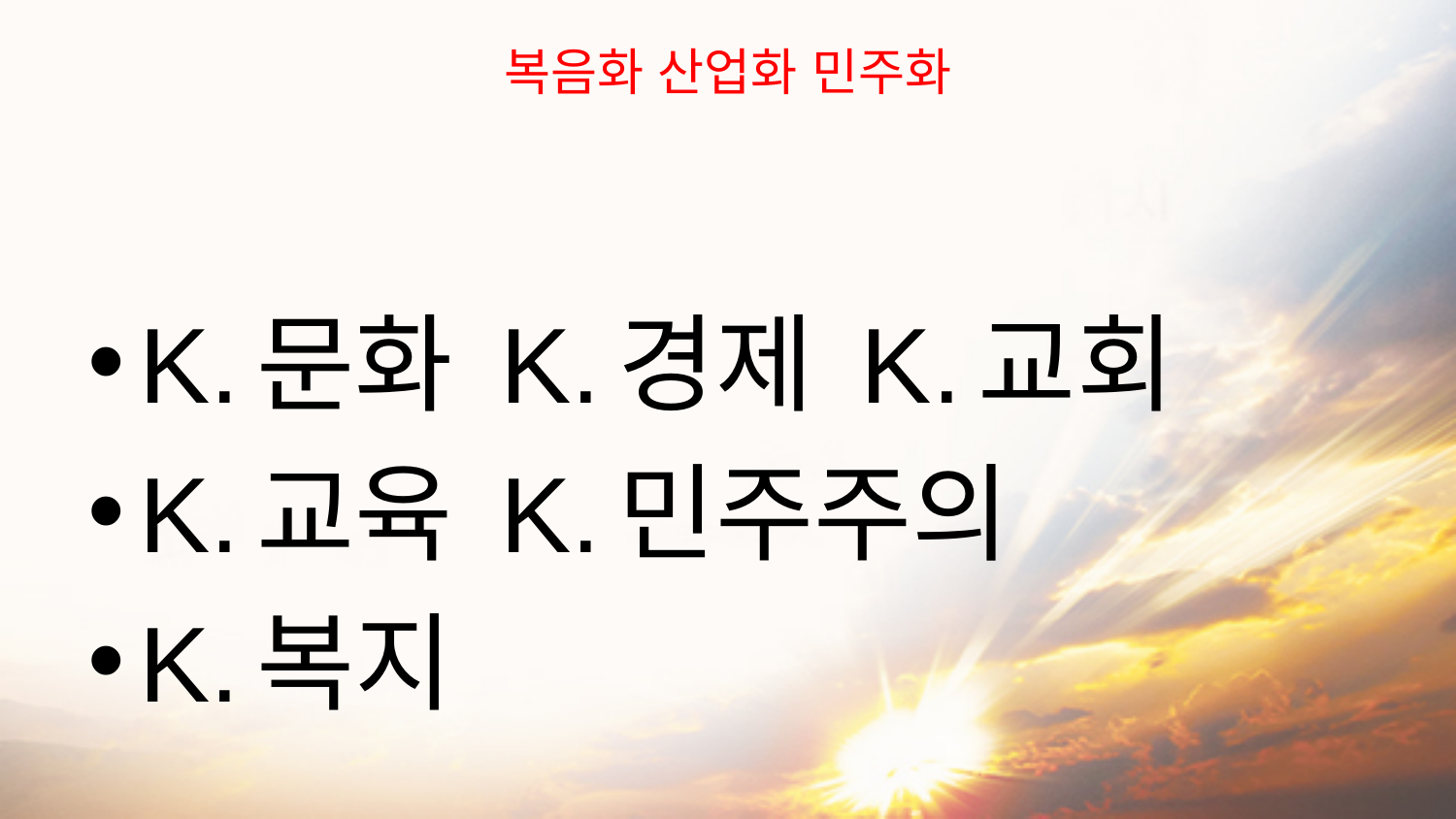

# 복음화 산업화 민주화

K.문화 K.경제 K.교회
K.교육 K.민주주의
K.복지